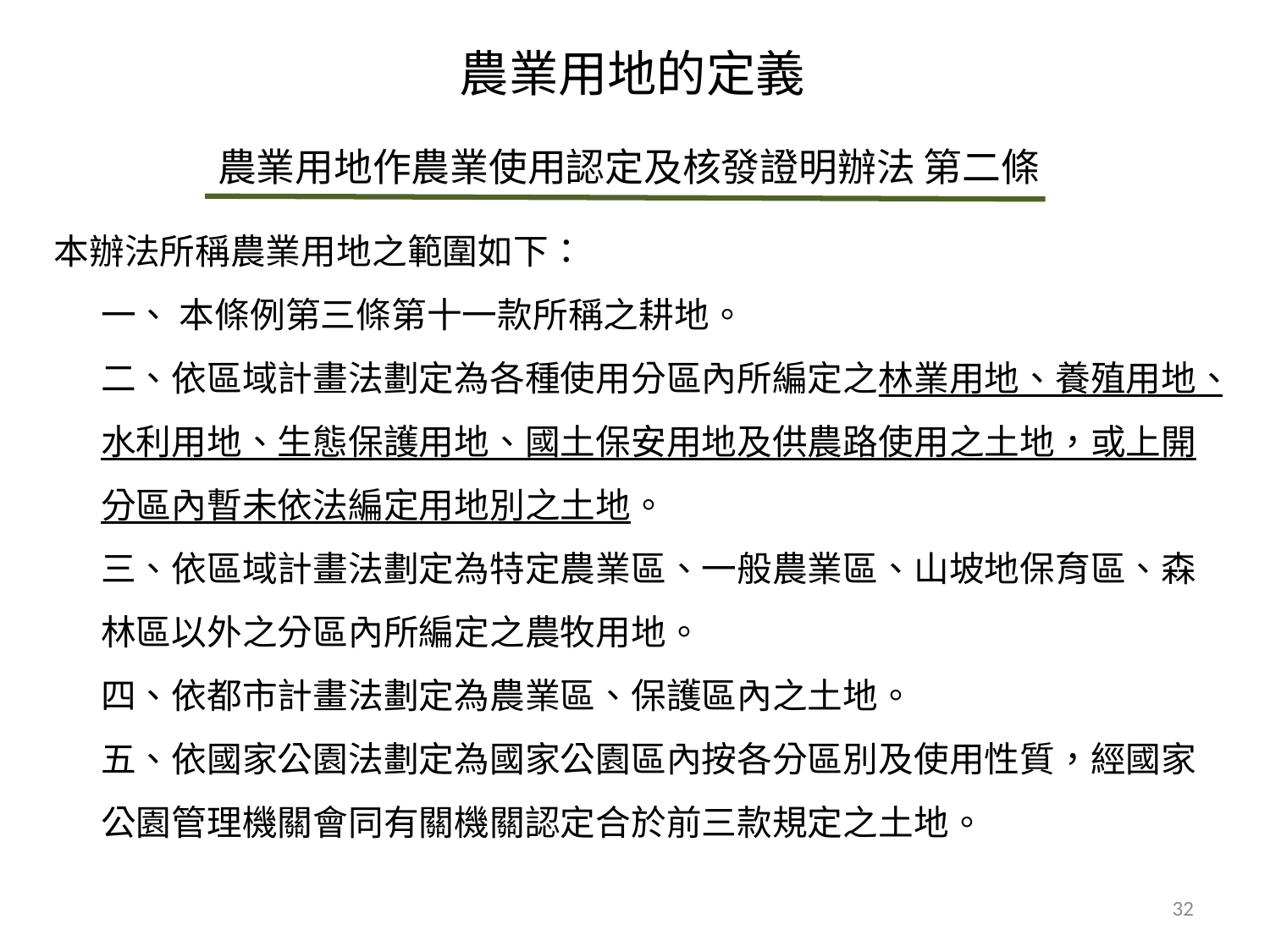

農業用地的定義
農業用地作農業使用認定及核發證明辦法 第二條
 本辦法所稱農業用地之範圍如下：
一、 本條例第三條第十一款所稱之耕地。
二、依區域計畫法劃定為各種使用分區內所編定之林業用地、養殖用地、水利用地、生態保護用地、國土保安用地及供農路使用之土地，或上開分區內暫未依法編定用地別之土地。
三、依區域計畫法劃定為特定農業區、一般農業區、山坡地保育區、森林區以外之分區內所編定之農牧用地。
四、依都市計畫法劃定為農業區、保護區內之土地。
五、依國家公園法劃定為國家公園區內按各分區別及使用性質，經國家公園管理機關會同有關機關認定合於前三款規定之土地。
32